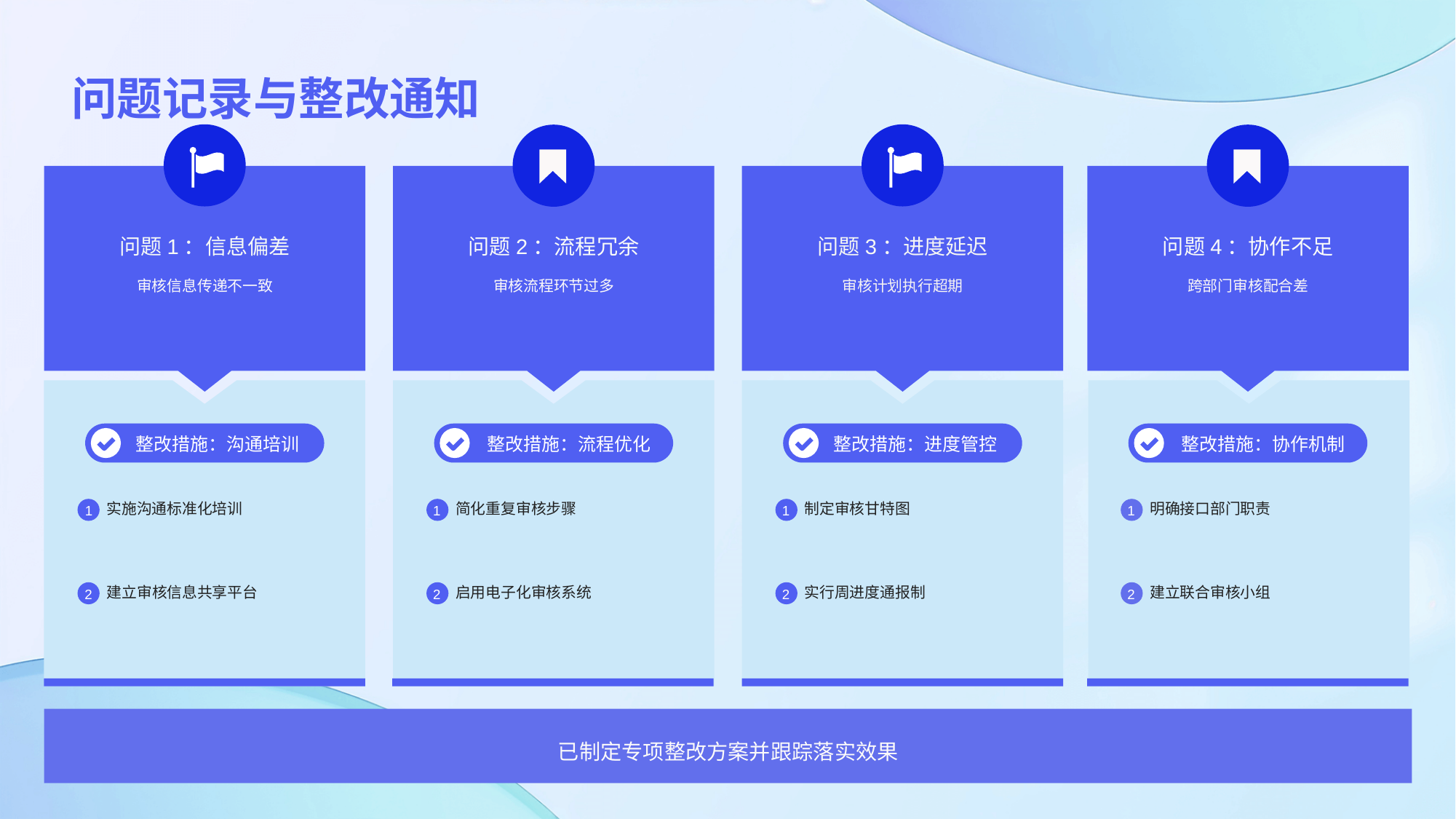

问题记录与整改通知

问题1：信息偏差
问题2：流程冗余
问题3：进度延迟
问题4：协作不足
审核信息传递不一致
审核流程环节过多
审核计划执行超期
跨部门审核配合差

整改措施：沟通培训
整改措施：流程优化
整改措施：进度管控
整改措施：协作机制

实施沟通标准化培训
简化重复审核步骤
制定审核甘特图
明确接口部门职责

1
1
1
1
建立审核信息共享平台
启用电子化审核系统
实行周进度通报制
建立联合审核小组

2
2
2
2

已制定专项整改方案并跟踪落实效果